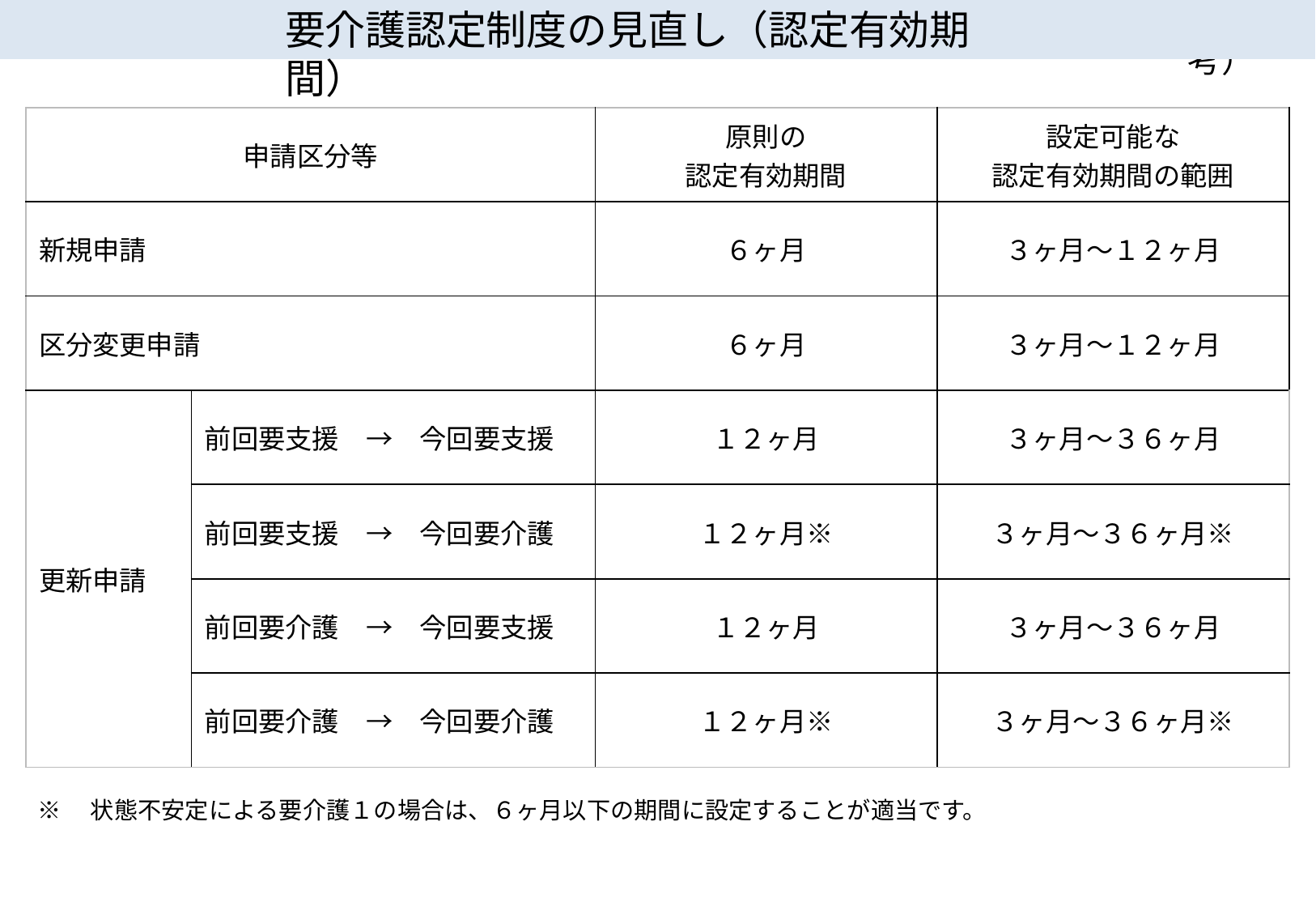

# 要介護認定制度の見直し（認定有効期間）
（参考）

| 申請区分等 |  | 原則の 認定有効期間 | 設定可能な 認定有効期間の範囲 |
| --- | --- | --- | --- |
| 新規申請 |  | ６ヶ月 | ３ヶ月～１２ヶ月 |
| 区分変更申請 |  | ６ヶ月 | ３ヶ月～１２ヶ月 |
| 更新申請 | 前回要支援　→　今回要支援 | １２ヶ月 | ３ヶ月～３６ヶ月 |
|  | 前回要支援　→　今回要介護 | １２ヶ月※ | ３ヶ月～３６ヶ月※ |
|  | 前回要介護　→　今回要支援 | １２ヶ月 | ３ヶ月～３６ヶ月 |
|  | 前回要介護　→　今回要介護 | １２ヶ月※ | ３ヶ月～３６ヶ月※ |
※　状態不安定による要介護１の場合は、６ヶ月以下の期間に設定することが適当です。